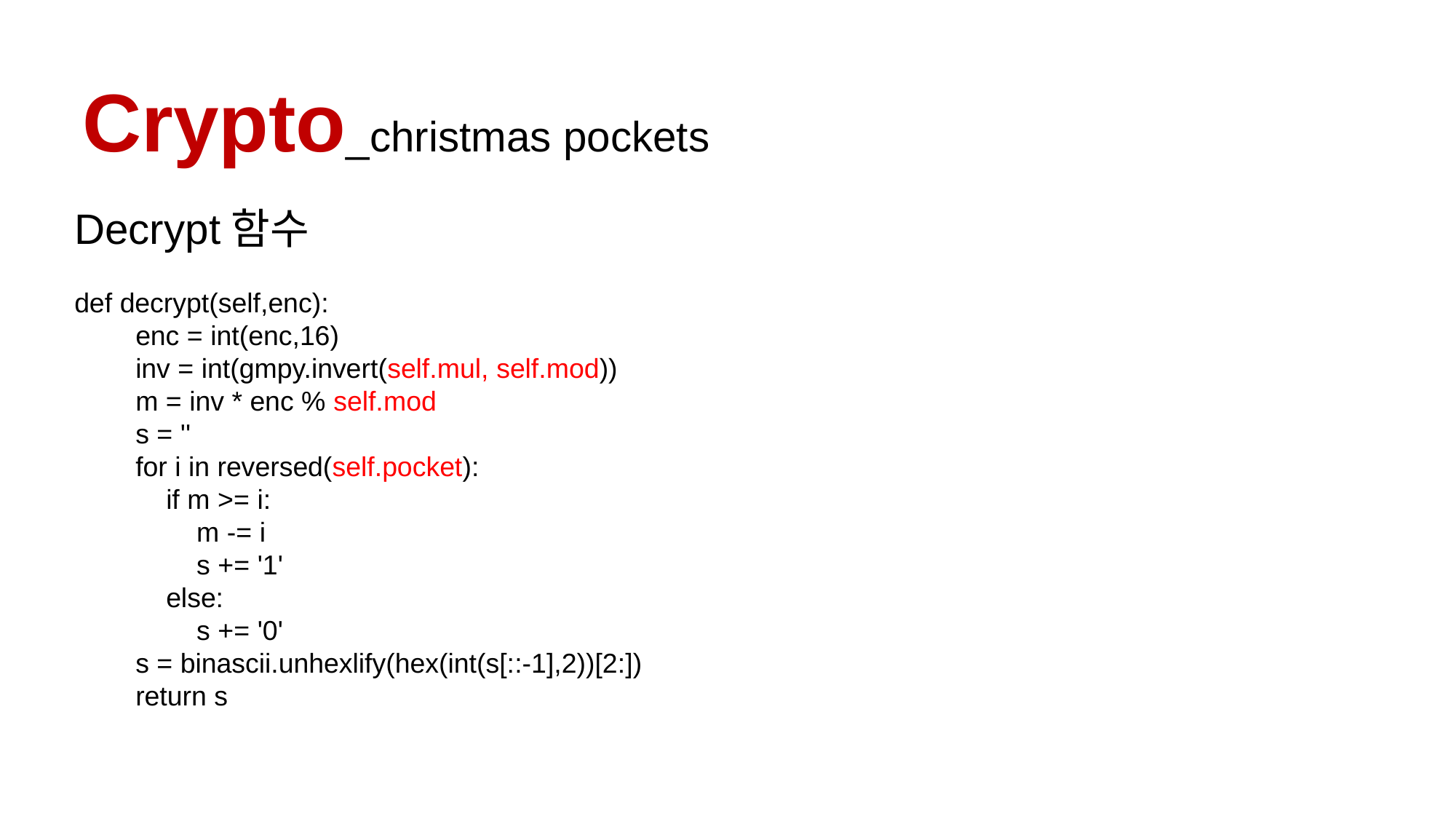

Crypto_christmas pockets
Decrypt함수

def decrypt(self,enc):
        enc = int(enc,16)
        inv = int(gmpy.invert(self.mul, self.mod))
        m = inv * enc % self.mod
        s = ''
        for i in reversed(self.pocket):
            if m >= i:
                m -= i
                s += '1'
            else:
                s += '0'
        s = binascii.unhexlify(hex(int(s[::-1],2))[2:])
        return s